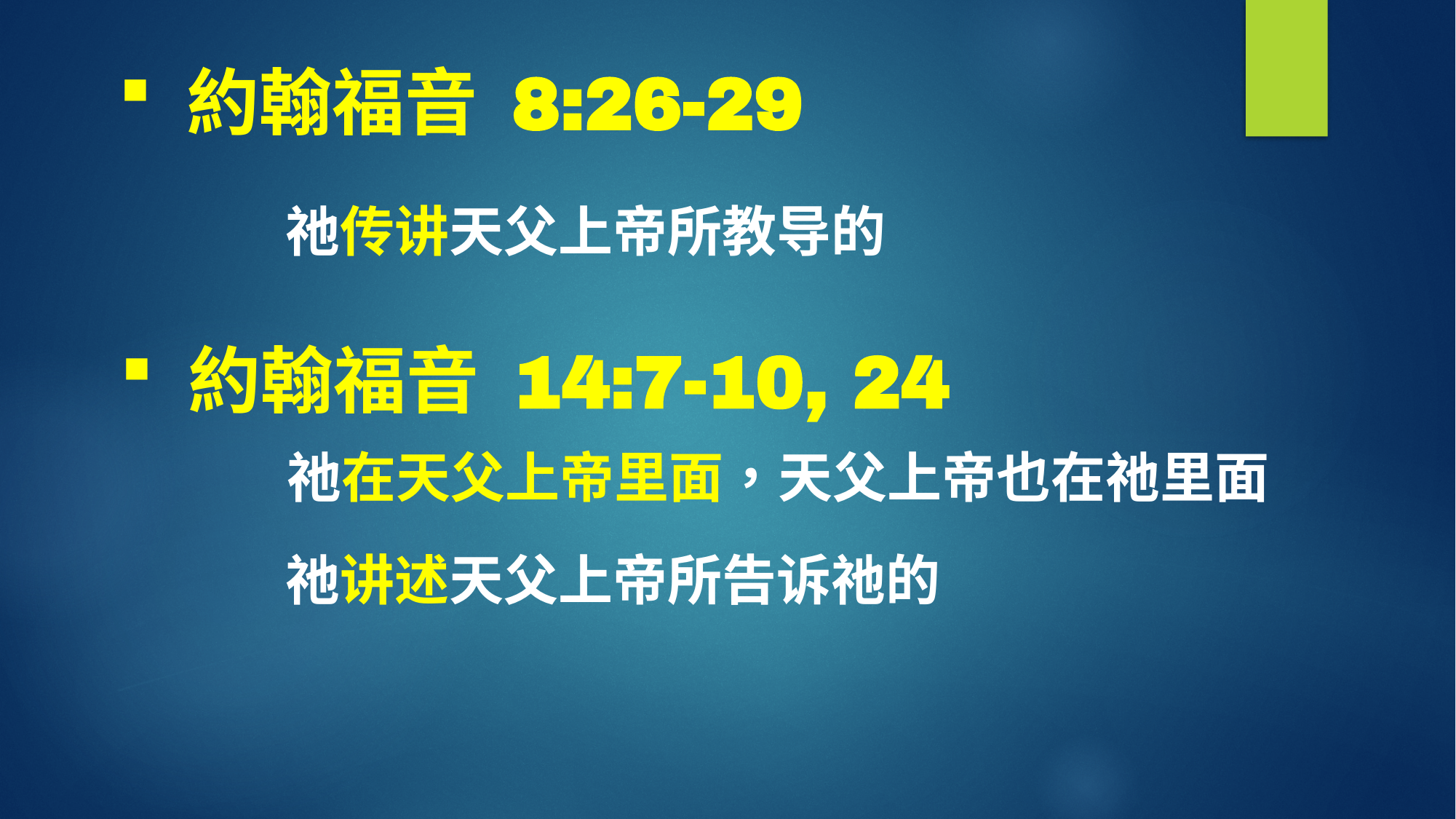

約翰福音 8:26-29
祂传讲天父上帝所教导的
約翰福音 14:7-10, 24
祂在天父上帝里面，天父上帝也在祂里面
祂讲述天父上帝所告诉祂的